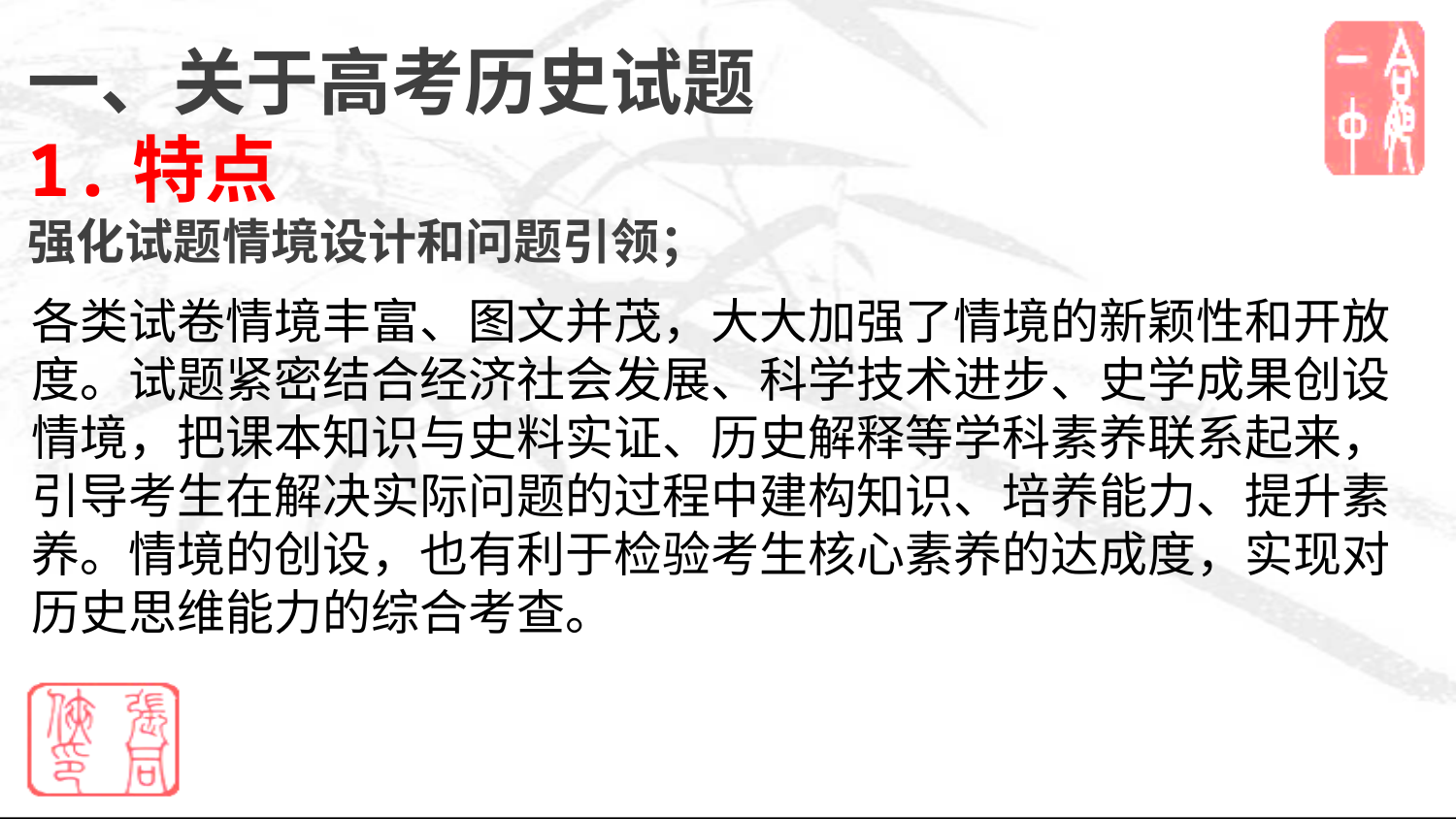

一、关于高考历史试题
1.特点
强化试题情境设计和问题引领；

各类试卷情境丰富、图文并茂，大大加强了情境的新颖性和开放度。试题紧密结合经济社会发展、科学技术进步、史学成果创设情境，把课本知识与史料实证、历史解释等学科素养联系起来，引导考生在解决实际问题的过程中建构知识、培养能力、提升素养。情境的创设，也有利于检验考生核心素养的达成度，实现对历史思维能力的综合考查。